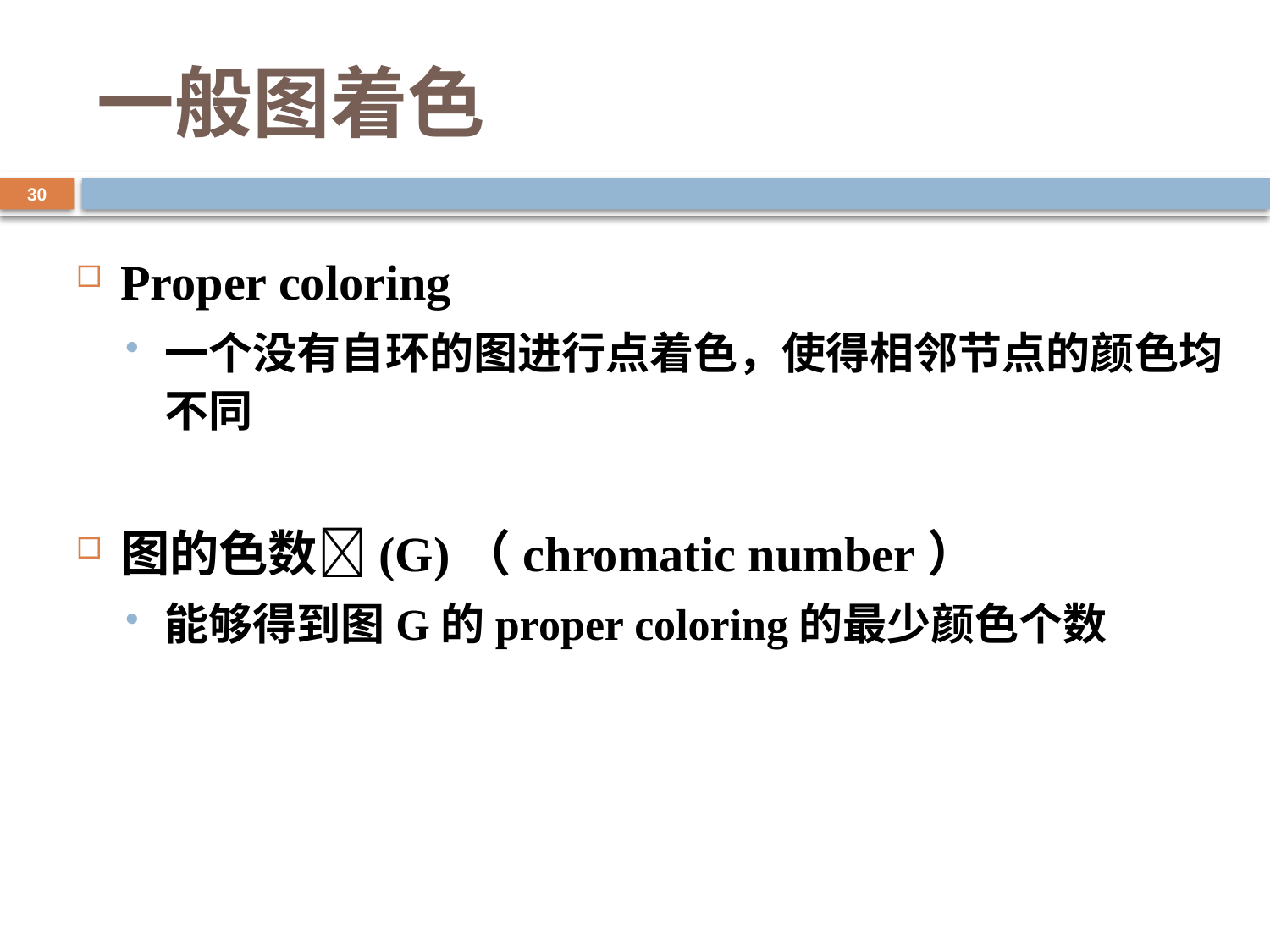

# 一般图着色
30
Proper coloring
一个没有自环的图进行点着色，使得相邻节点的颜色均不同

图的色数χ(G)（chromatic number）
能够得到图G的proper coloring的最少颜色个数